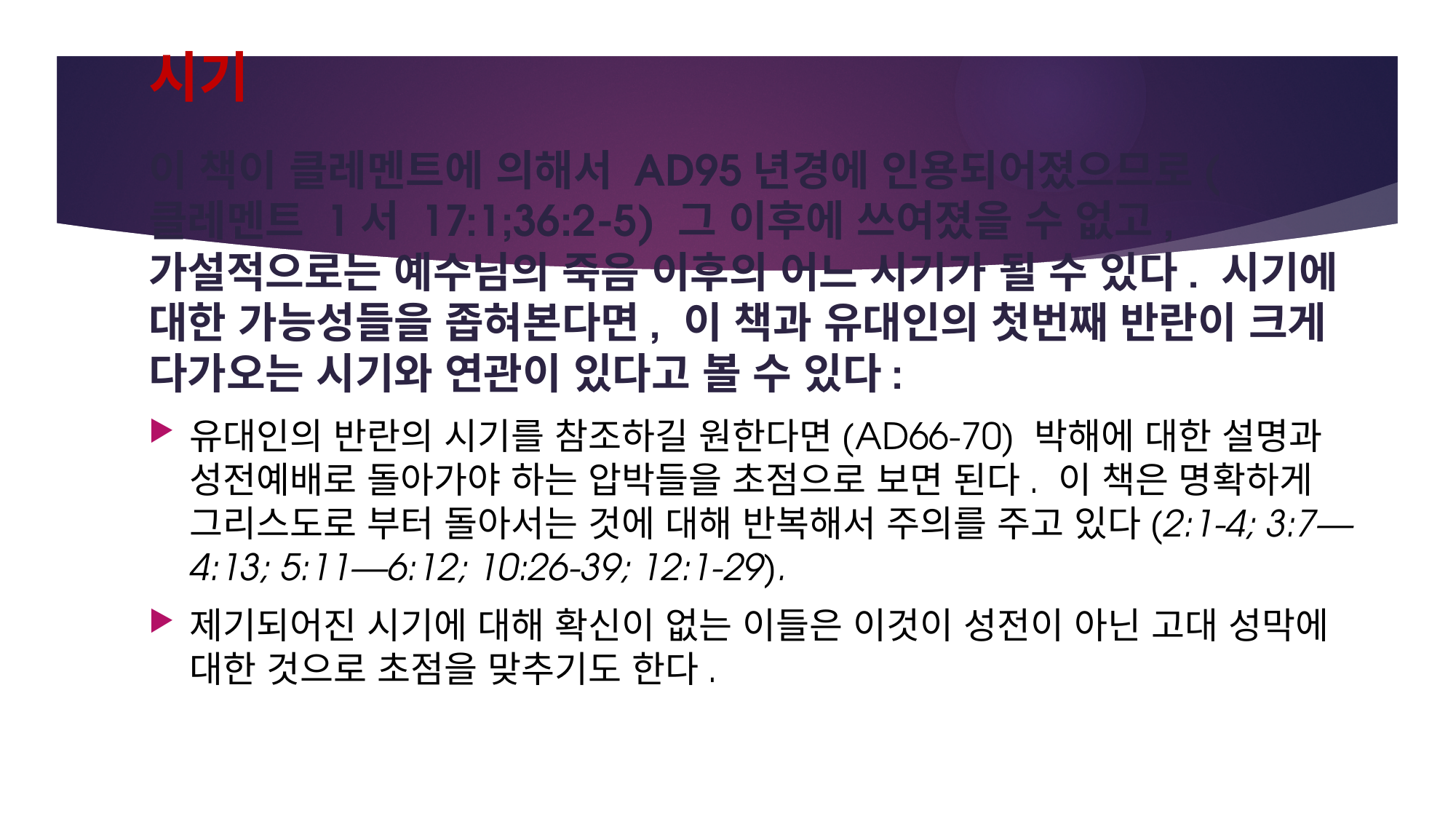

# 시기
이 책이 클레멘트에 의해서 AD95년경에 인용되어졌으므로(클레멘트 1서 17:1;36:2-5) 그 이후에 쓰여졌을 수 없고, 가설적으로는 예수님의 죽음 이후의 어느 시기가 될 수 있다. 시기에 대한 가능성들을 좁혀본다면, 이 책과 유대인의 첫번째 반란이 크게 다가오는 시기와 연관이 있다고 볼 수 있다:
유대인의 반란의 시기를 참조하길 원한다면(AD66-70) 박해에 대한 설명과 성전예배로 돌아가야 하는 압박들을 초점으로 보면 된다. 이 책은 명확하게 그리스도로 부터 돌아서는 것에 대해 반복해서 주의를 주고 있다(2:1-4; 3:7—4:13; 5:11—6:12; 10:26-39; 12:1-29).
제기되어진 시기에 대해 확신이 없는 이들은 이것이 성전이 아닌 고대 성막에 대한 것으로 초점을 맞추기도 한다.